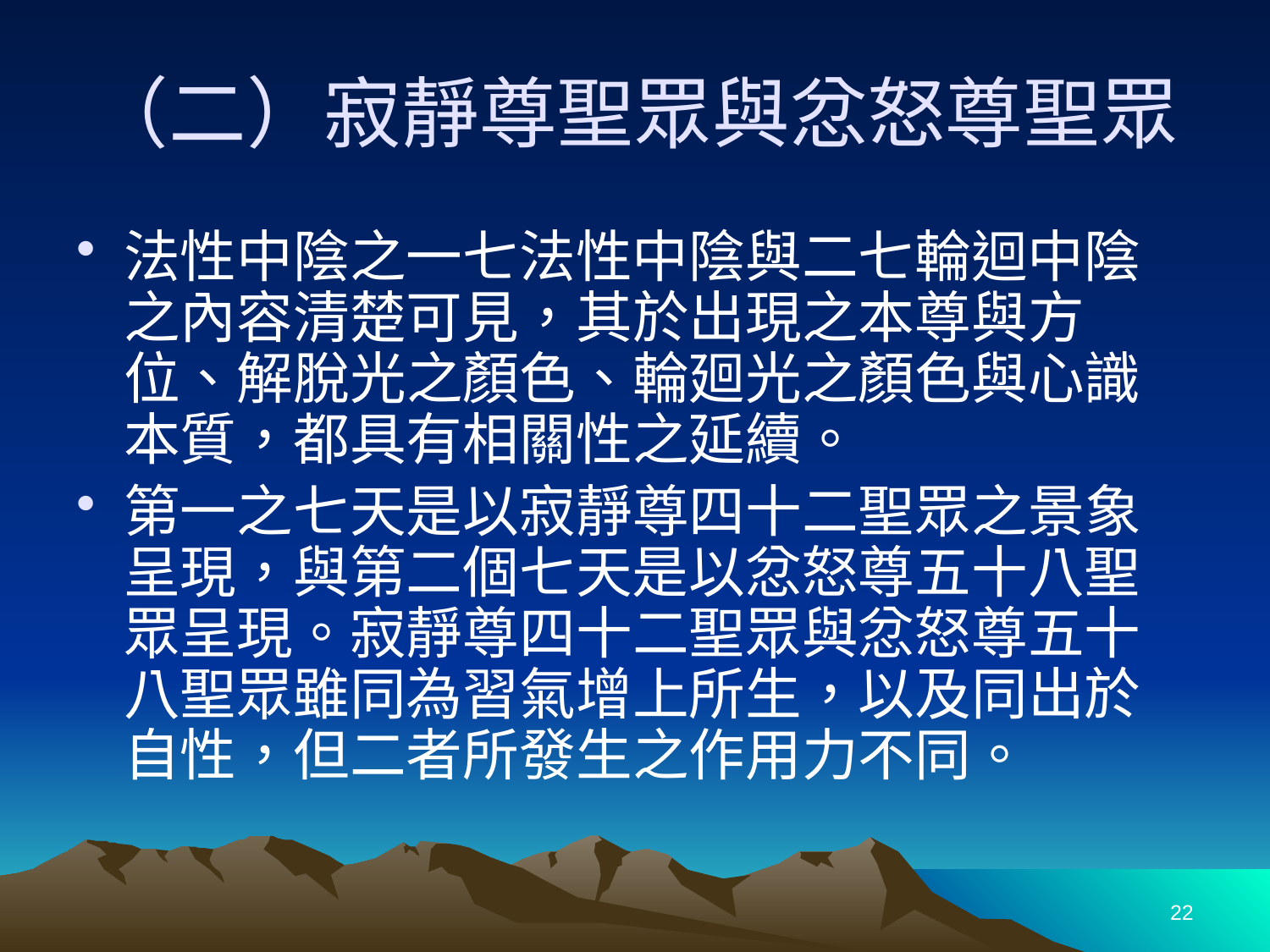

# （二）寂靜尊聖眾與忿怒尊聖眾
法性中陰之一七法性中陰與二七輪迴中陰之內容清楚可見，其於出現之本尊與方位、解脫光之顏色、輪廻光之顏色與心識本質，都具有相關性之延續。
第一之七天是以寂靜尊四十二聖眾之景象呈現，與第二個七天是以忿怒尊五十八聖眾呈現。寂靜尊四十二聖眾與忿怒尊五十八聖眾雖同為習氣增上所生，以及同出於自性，但二者所發生之作用力不同。
22